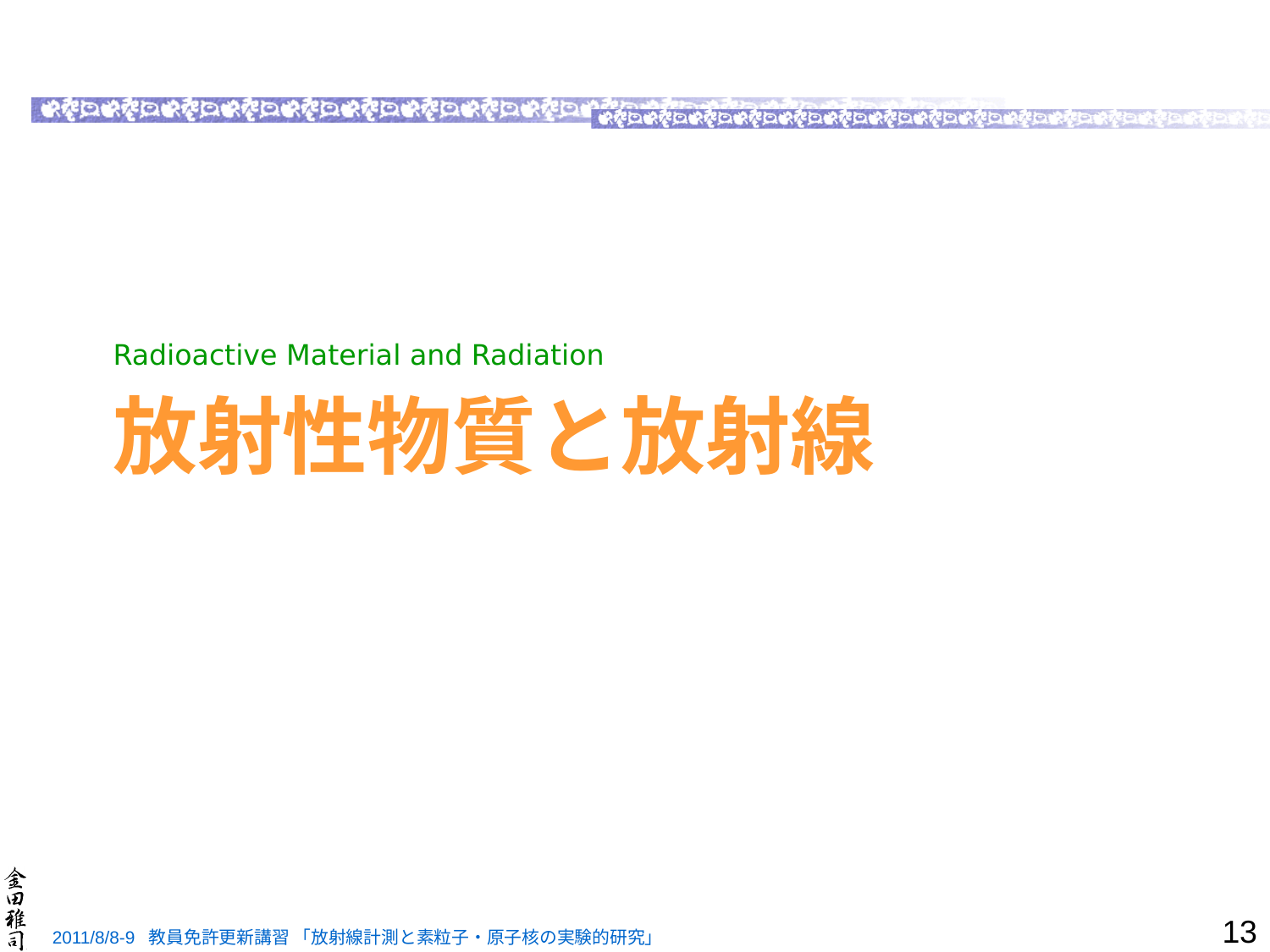

Radioactive Material and Radiation
# 放射性物質と放射線
13
2011/8/8-9  教員免許更新講習 「放射線計測と素粒子・原子核の実験的研究」